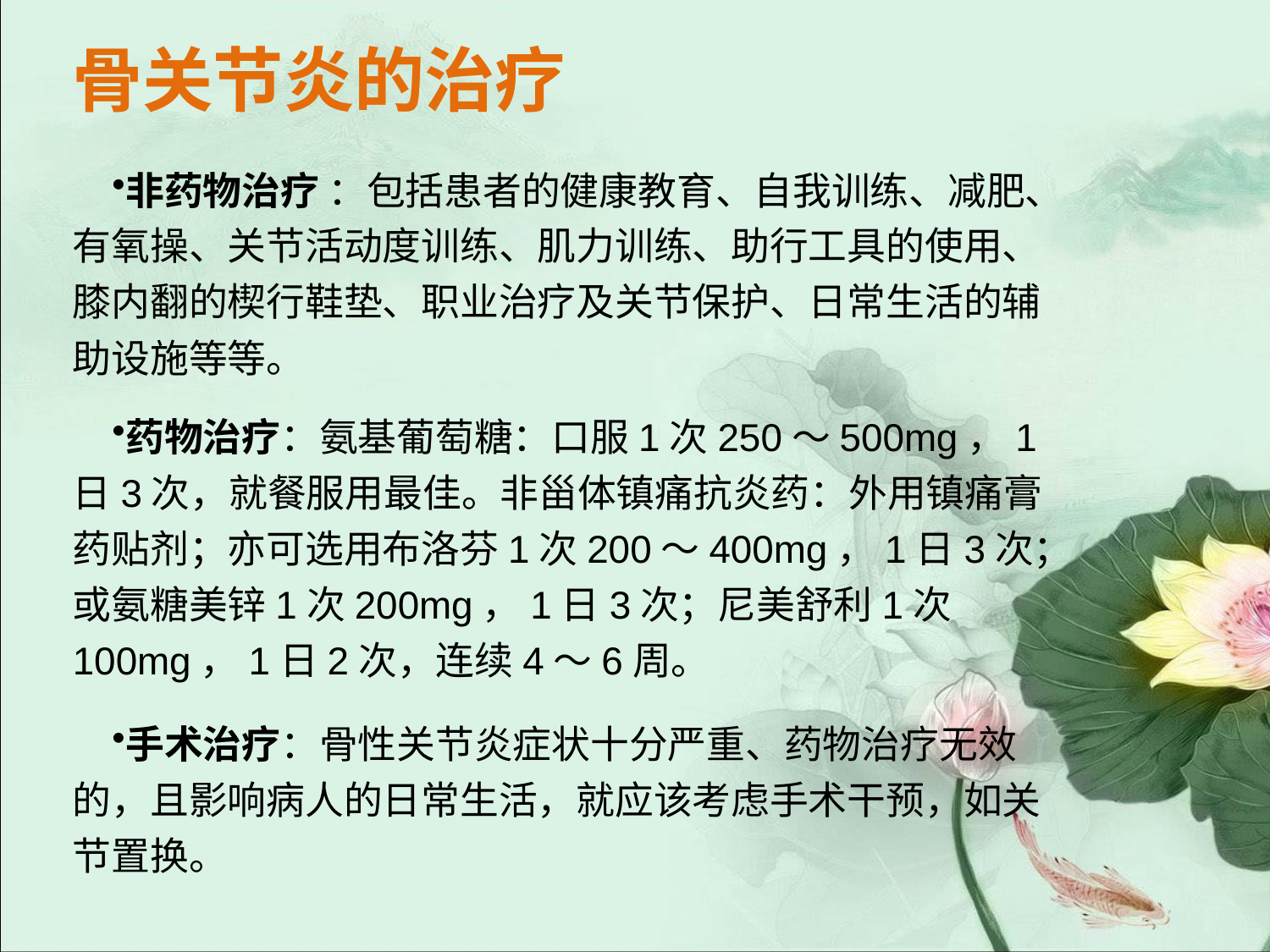

#
骨关节炎的治疗
非药物治疗 ：包括患者的健康教育、自我训练、减肥、有氧操、关节活动度训练、肌力训练、助行工具的使用、膝内翻的楔行鞋垫、职业治疗及关节保护、日常生活的辅助设施等等。

药物治疗：氨基葡萄糖：口服1次250～500mg，1日3次，就餐服用最佳。非甾体镇痛抗炎药：外用镇痛膏药贴剂；亦可选用布洛芬1次200～400mg，1日3次；或氨糖美锌1次200mg，1日3次；尼美舒利1次100mg，1日2次，连续4～6周。

手术治疗：骨性关节炎症状十分严重、药物治疗无效的，且影响病人的日常生活，就应该考虑手术干预，如关节置换。